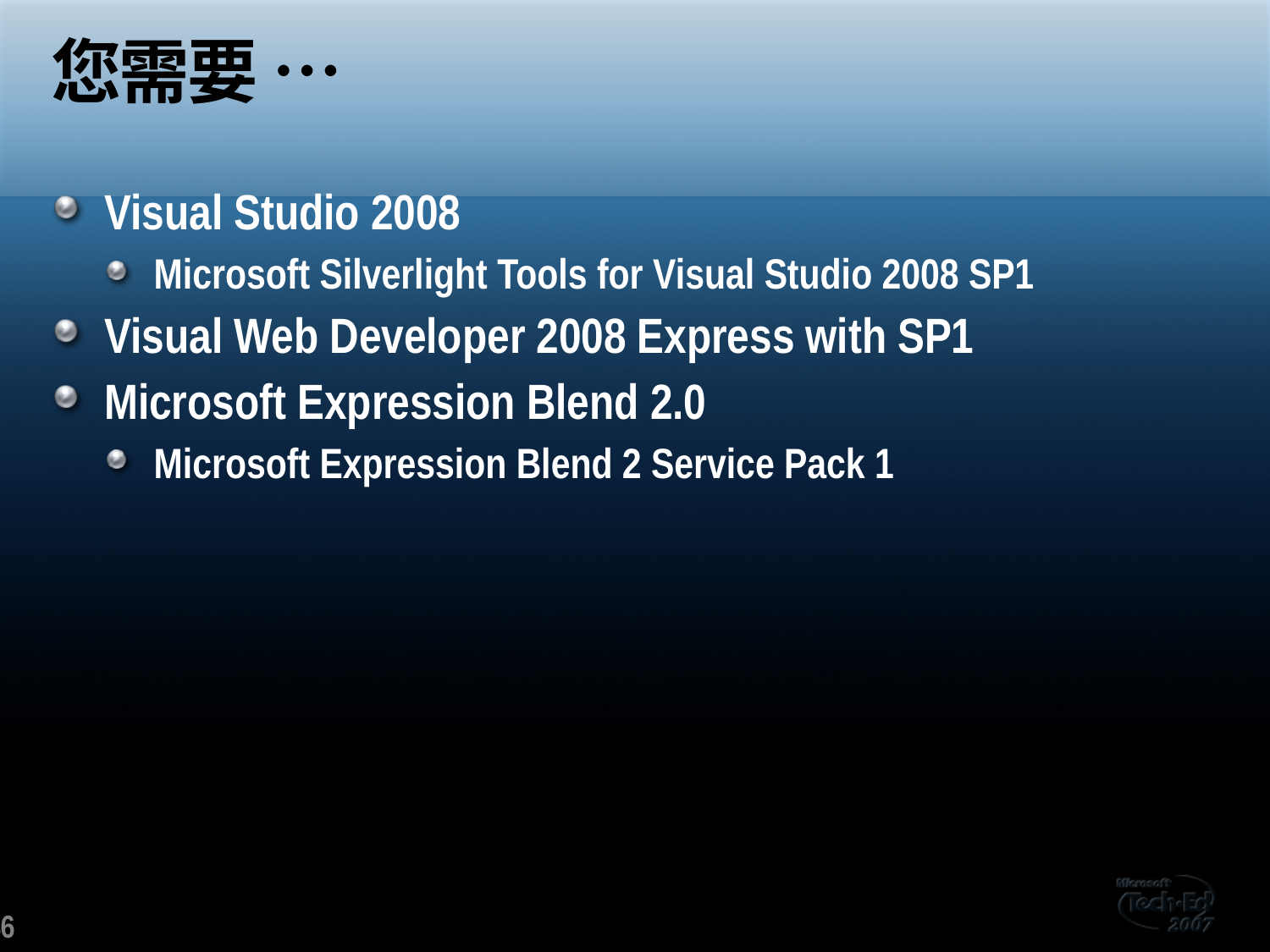

# 您需要 …
Visual Studio 2008
Microsoft Silverlight Tools for Visual Studio 2008 SP1
Visual Web Developer 2008 Express with SP1
Microsoft Expression Blend 2.0
Microsoft Expression Blend 2 Service Pack 1